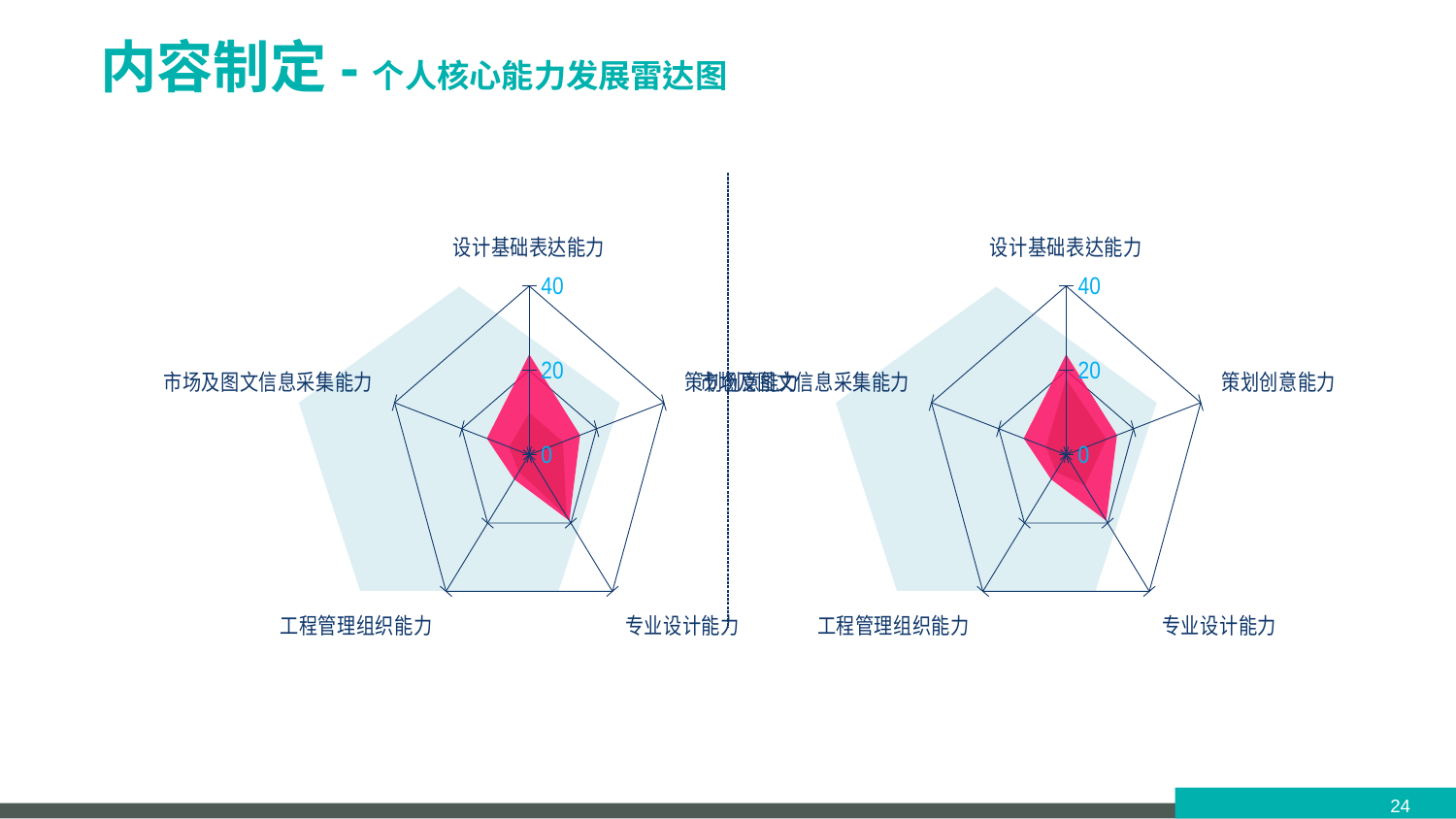

内容制定-个人核心能力发展雷达图

### Chart

| Category | 修毕所有学科专业课程结果 | 大三修习课程结果 |
|---|---|---|
| 设计基础表达能力 | 23.8 | 10.0 |
| 策划创意能力 | 15.1 | 10.0 |
| 专业设计能力 | 19.3 | 18.0 |
| 工程管理组织能力 | 7.2 | 5.0 |
| 市场及图文信息采集能力 | 12.6 | 6.0 |

### Chart

| Category | 修毕所有学科专业课程结果 | 大三修习课程结果 |
|---|---|---|
| 设计基础表达能力 | 23.8 | 18.0 |
| 策划创意能力 | 15.1 | 12.0 |
| 专业设计能力 | 19.3 | 9.0 |
| 工程管理组织能力 | 7.2 | 5.0 |
| 市场及图文信息采集能力 | 12.6 | 6.0 |
24